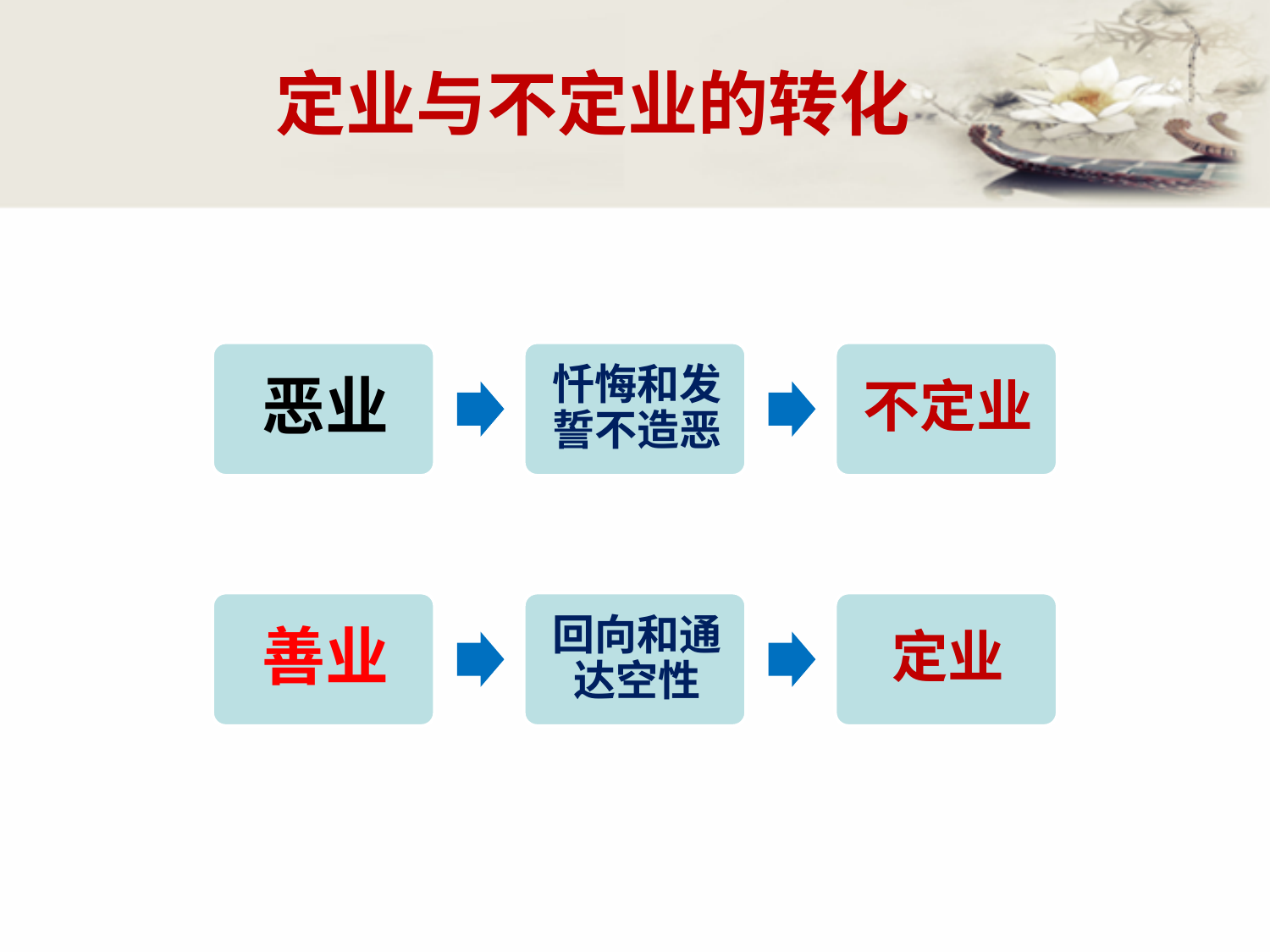

# 定业与不定业的转化
恶业

忏悔和发誓不造恶

不定业

善业

回向和通达空性

定业